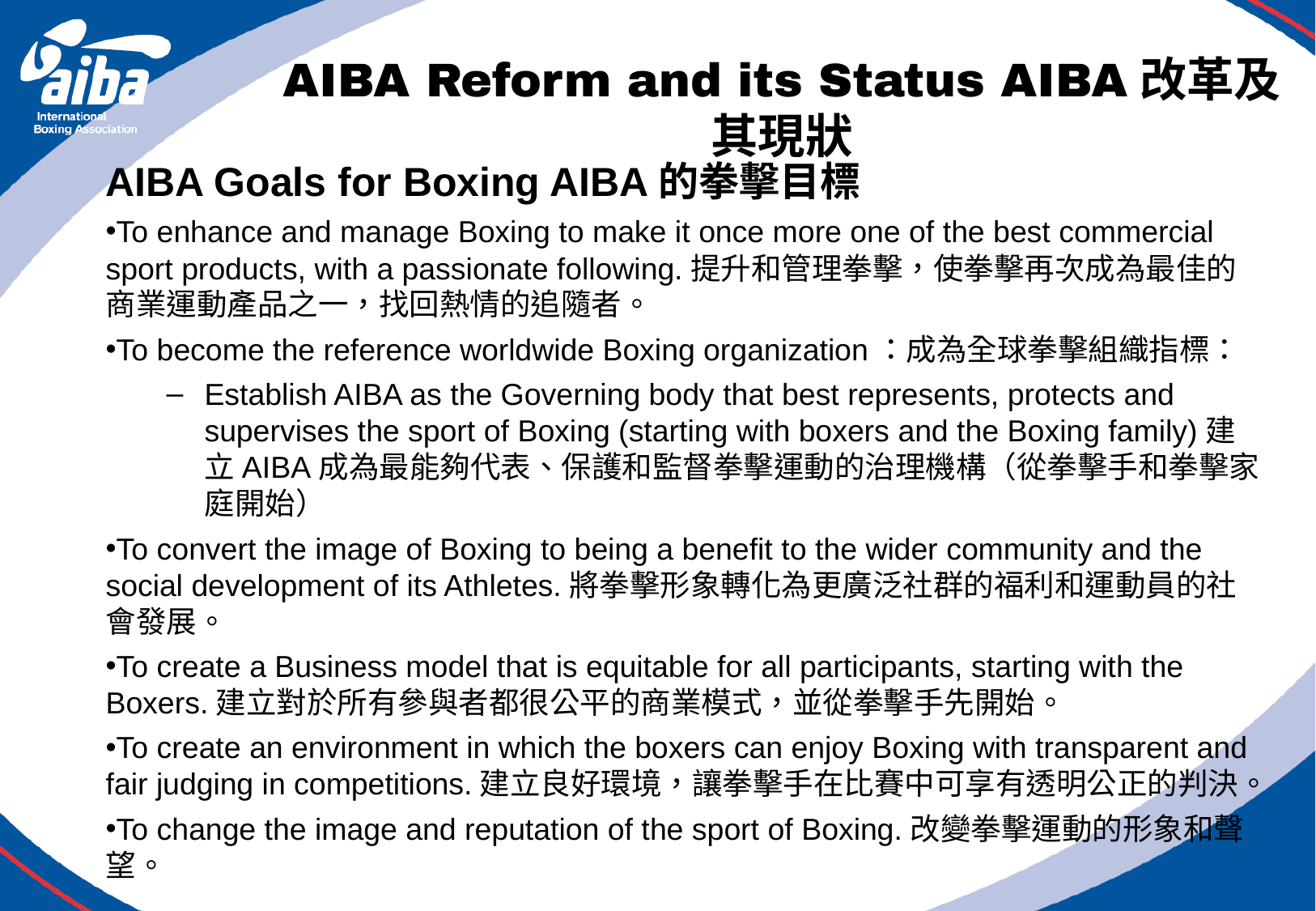

# AIBA Reform and its Status AIBA改革及其現狀
AIBA Goals for Boxing AIBA的拳擊目標
To enhance and manage Boxing to make it once more one of the best commercial sport products, with a passionate following.提升和管理拳擊，使拳擊再次成為最佳的商業運動產品之一，找回熱情的追隨者。
To become the reference worldwide Boxing organization：成為全球拳擊組織指標：
Establish AIBA as the Governing body that best represents, protects and supervises the sport of Boxing (starting with boxers and the Boxing family)建立AIBA成為最能夠代表、保護和監督拳擊運動的治理機構（從拳擊手和拳擊家庭開始）
To convert the image of Boxing to being a benefit to the wider community and the social development of its Athletes.將拳擊形象轉化為更廣泛社群的福利和運動員的社會發展。
To create a Business model that is equitable for all participants, starting with the Boxers.建立對於所有參與者都很公平的商業模式，並從拳擊手先開始。
To create an environment in which the boxers can enjoy Boxing with transparent and fair judging in competitions.建立良好環境，讓拳擊手在比賽中可享有透明公正的判決。
To change the image and reputation of the sport of Boxing.改變拳擊運動的形象和聲望。